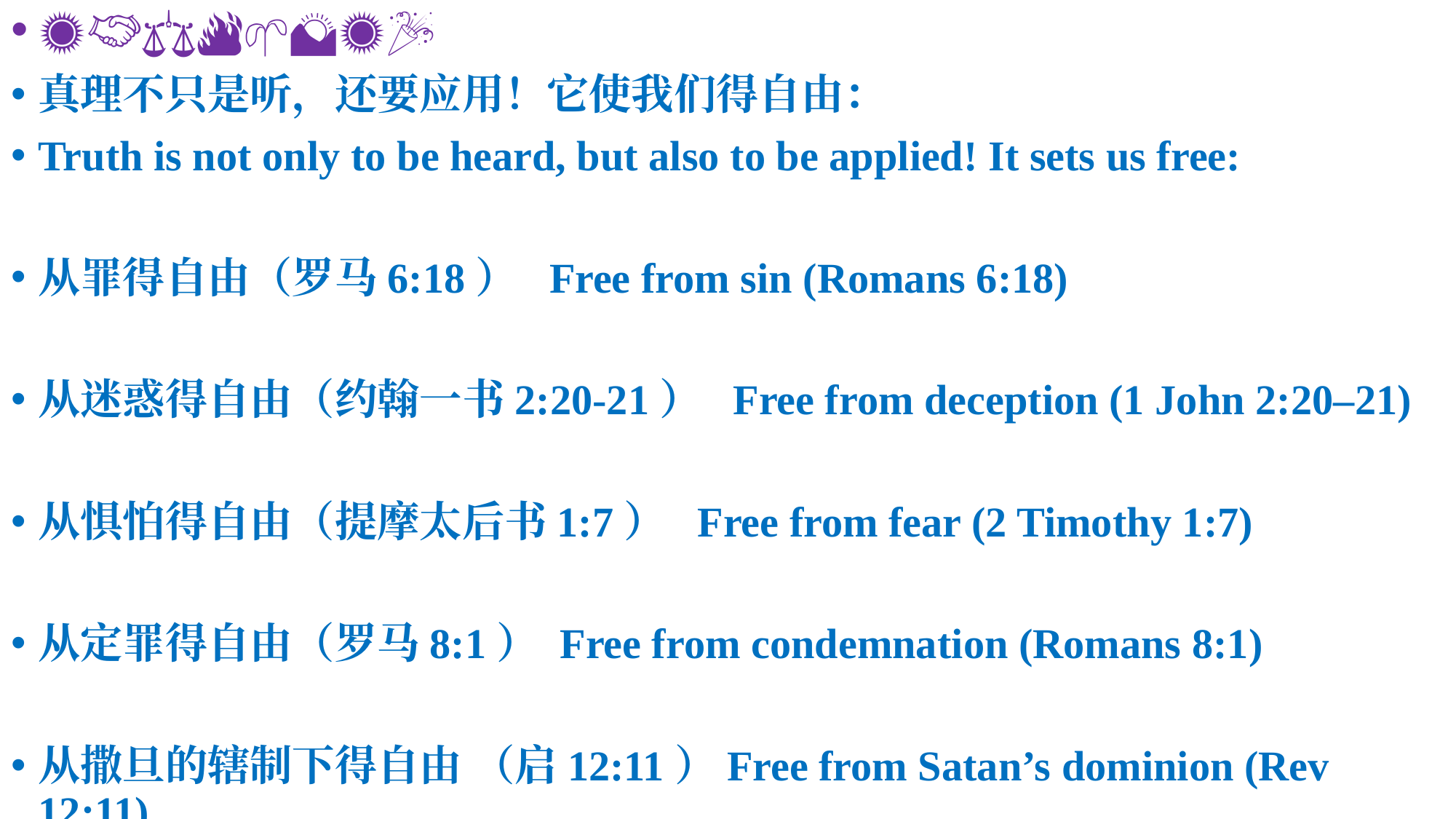

☀️🤝⚖️🔥🌱🌄☀️🎉
真理不只是听，还要应用！它使我们得自由：
Truth is not only to be heard, but also to be applied! It sets us free:

从罪得自由（罗马6:18）  Free from sin (Romans 6:18)

从迷惑得自由（约翰一书2:20-21）  Free from deception (1 John 2:20–21)

从惧怕得自由（提摩太后书1:7）  Free from fear (2 Timothy 1:7)

从定罪得自由（罗马8:1） Free from condemnation (Romans 8:1)

从撒旦的辖制下得自由 （启12:11）Free from Satan’s dominion (Rev 12:11)